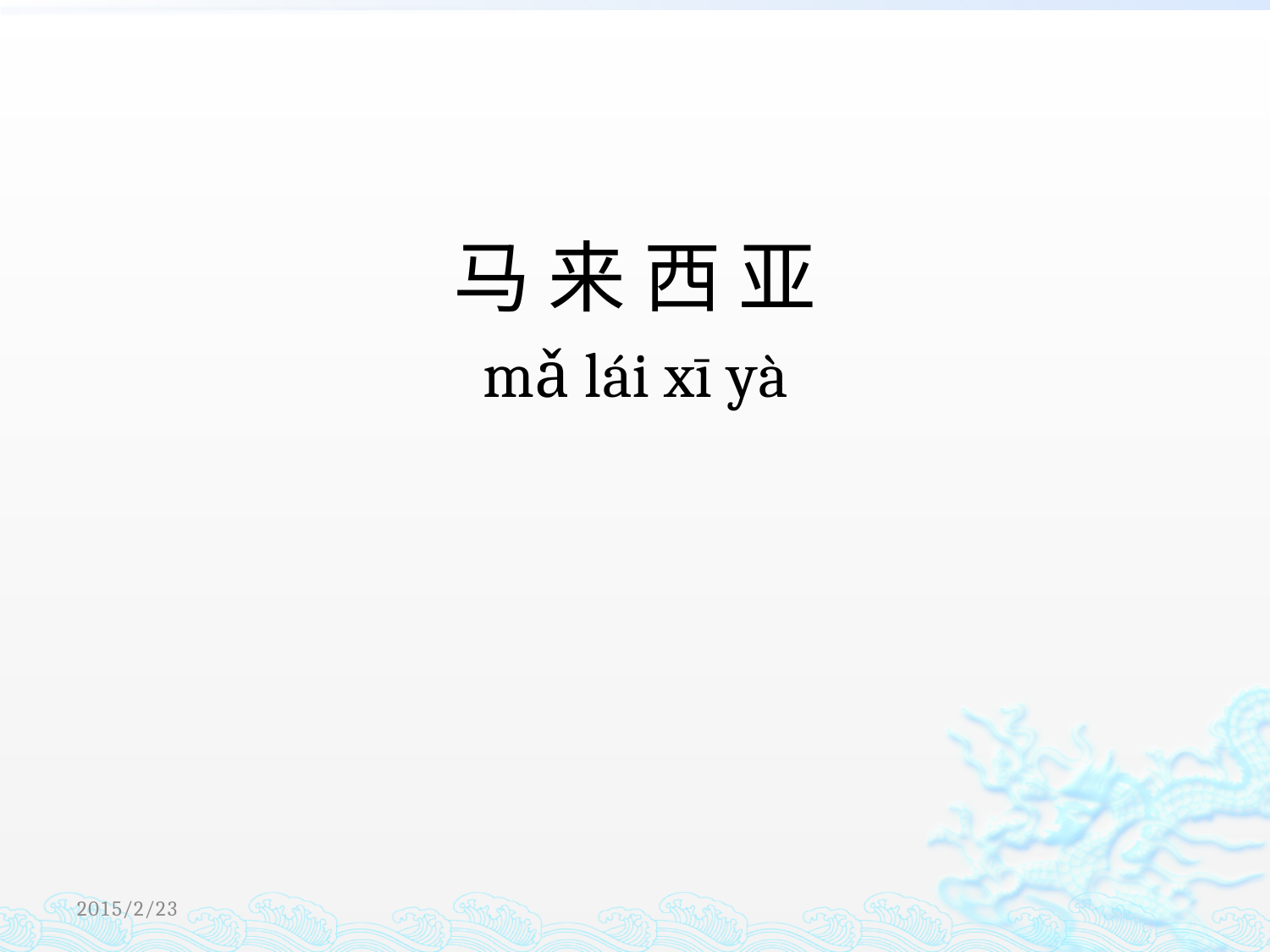

马 来 西 亚
mǎ lái xī yà
2015/2/23